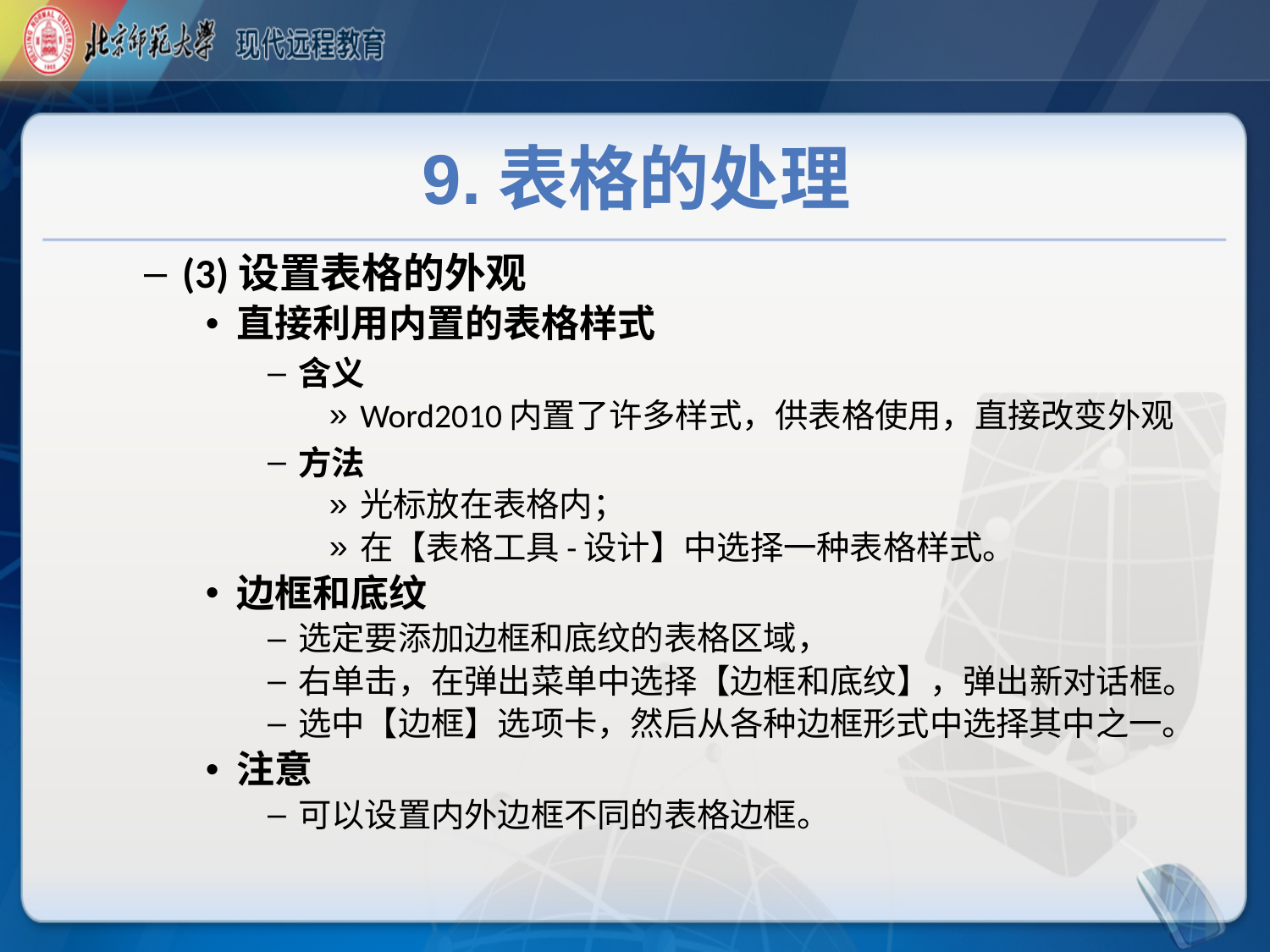

# 9.表格的处理
(3)设置表格的外观
直接利用内置的表格样式
含义
Word2010内置了许多样式，供表格使用，直接改变外观
方法
光标放在表格内；
在【表格工具-设计】中选择一种表格样式。
边框和底纹
选定要添加边框和底纹的表格区域，
右单击，在弹出菜单中选择【边框和底纹】，弹出新对话框。
选中【边框】选项卡，然后从各种边框形式中选择其中之一。
注意
可以设置内外边框不同的表格边框。